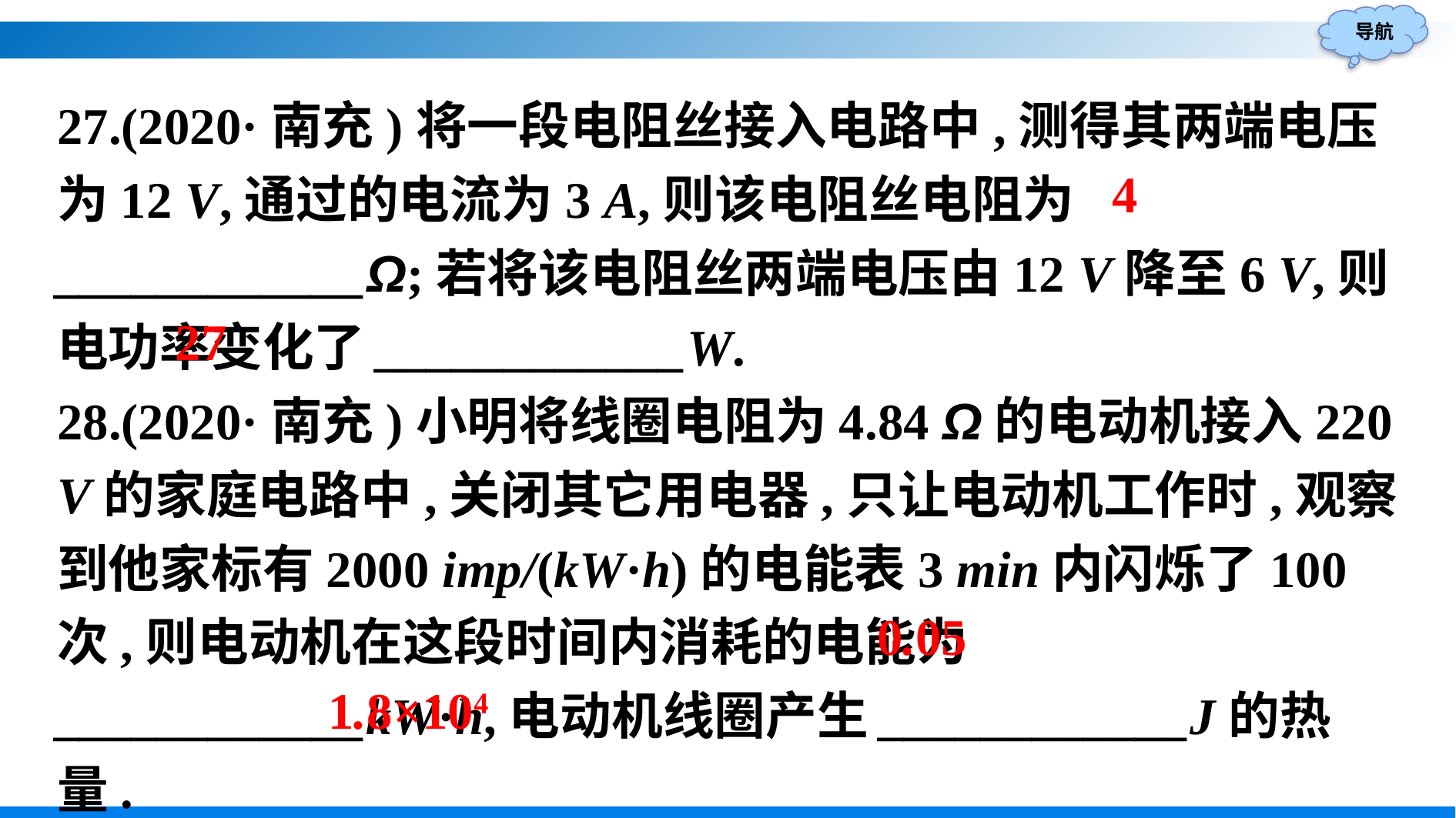

27.(2020·南充)将一段电阻丝接入电路中,测得其两端电压为12 V,通过的电流为3 A,则该电阻丝电阻为____________Ω;若将该电阻丝两端电压由12 V降至6 V,则电功率变化了____________W.
28.(2020·南充)小明将线圈电阻为4.84 Ω的电动机接入220 V的家庭电路中,关闭其它用电器,只让电动机工作时,观察到他家标有2000 imp/(kW·h)的电能表3 min内闪烁了100次,则电动机在这段时间内消耗的电能为____________kW·h,电动机线圈产生____________J的热量.
4
27
0.05
1.8×104